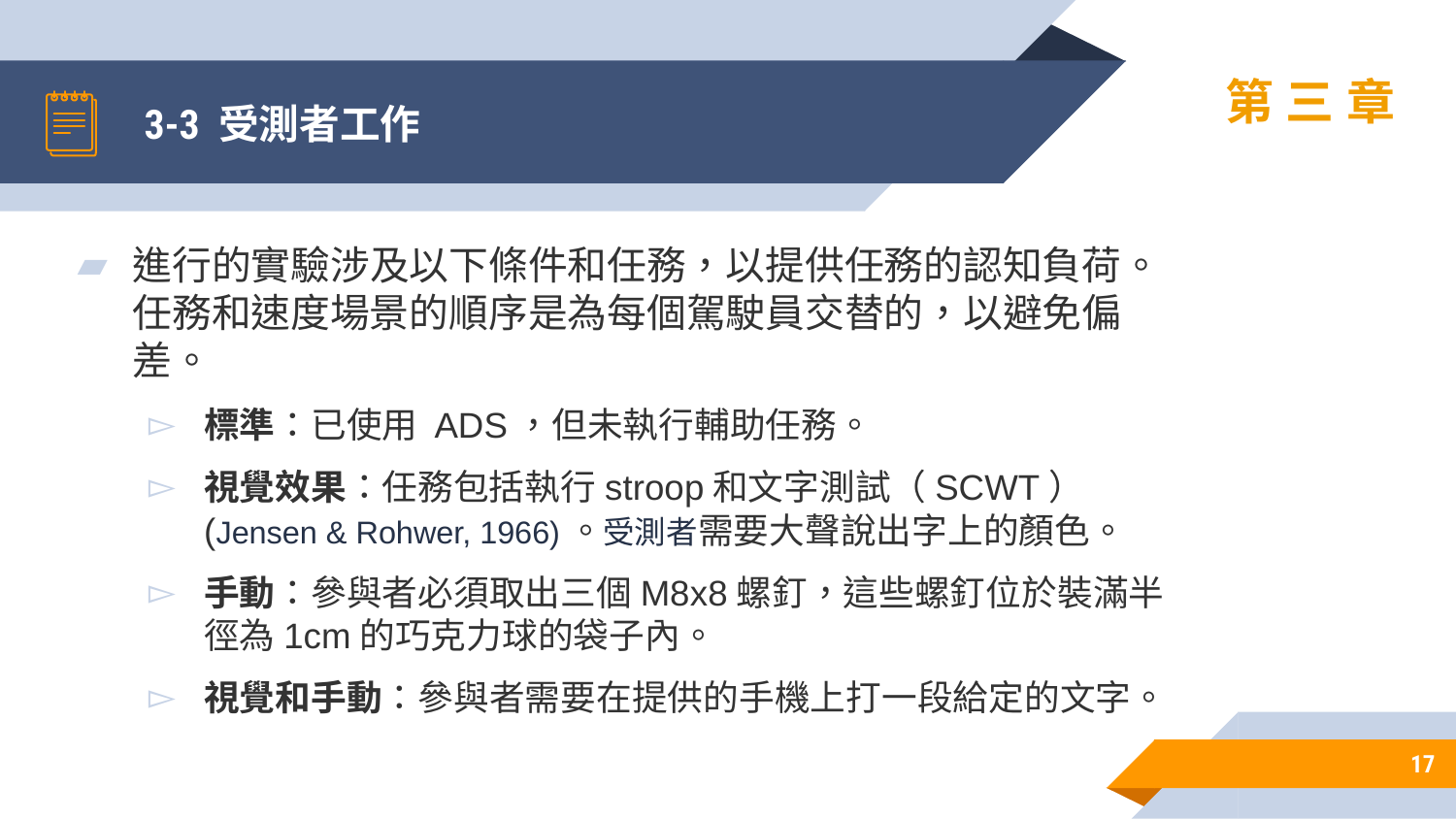

# 3-3 受測者工作
第三章

進行的實驗涉及以下條件和任務，以提供任務的認知負荷。任務和速度場景的順序是為每個駕駛員交替的，以避免偏差。
標準：已使用 ADS，但未執行輔助任務。
視覺效果：任務包括執行stroop和文字測試（SCWT）(Jensen & Rohwer, 1966)。受測者需要大聲說出字上的顏色。
手動：參與者必須取出三個M8x8螺釘，這些螺釘位於裝滿半徑為1cm的巧克力球的袋子內。
視覺和手動：參與者需要在提供的手機上打一段給定的文字。

17